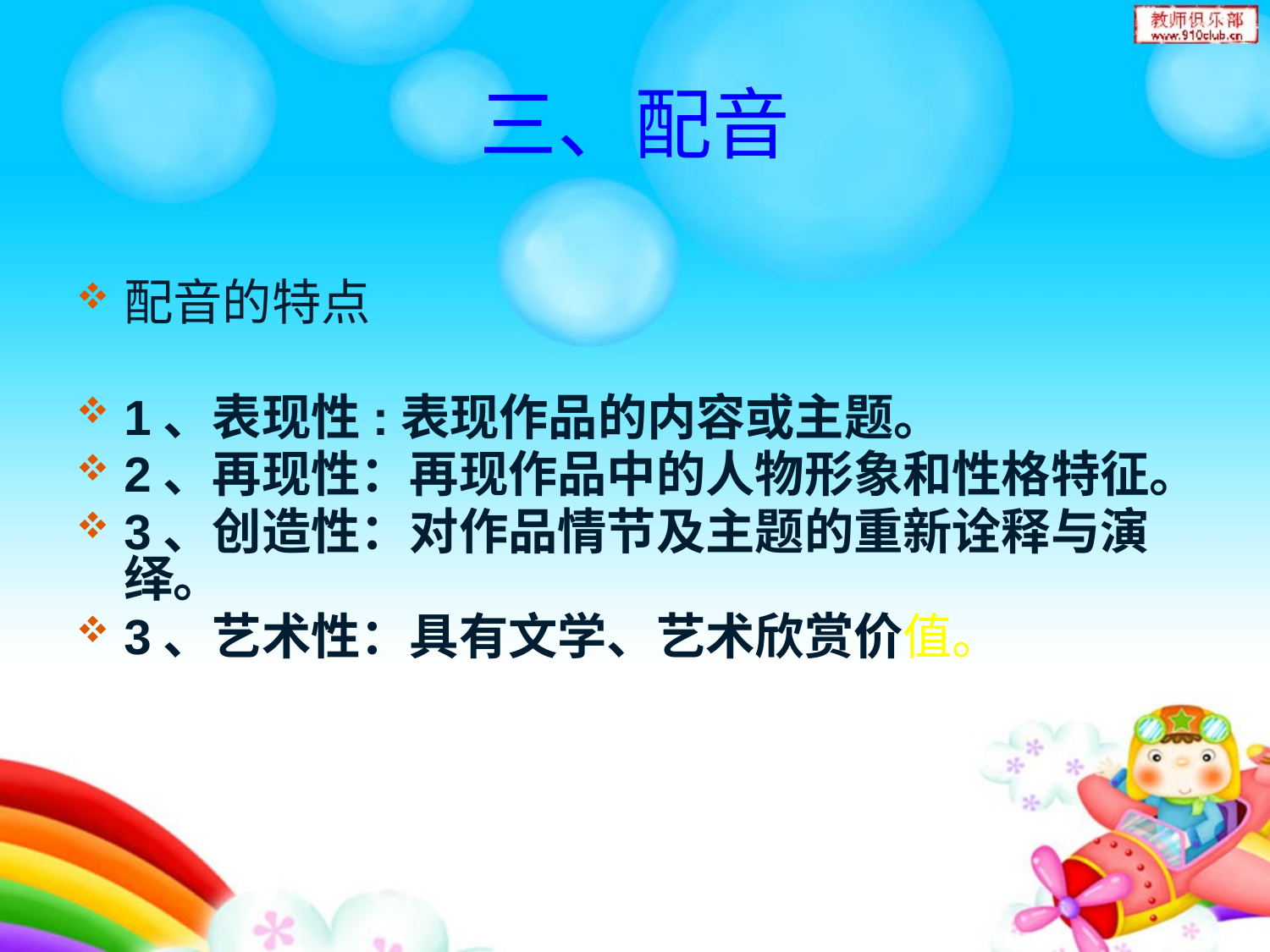

# 三、配音
配音的特点

1、表现性:表现作品的内容或主题。
2、再现性：再现作品中的人物形象和性格特征。
3、创造性：对作品情节及主题的重新诠释与演绎。
3、艺术性：具有文学、艺术欣赏价值。